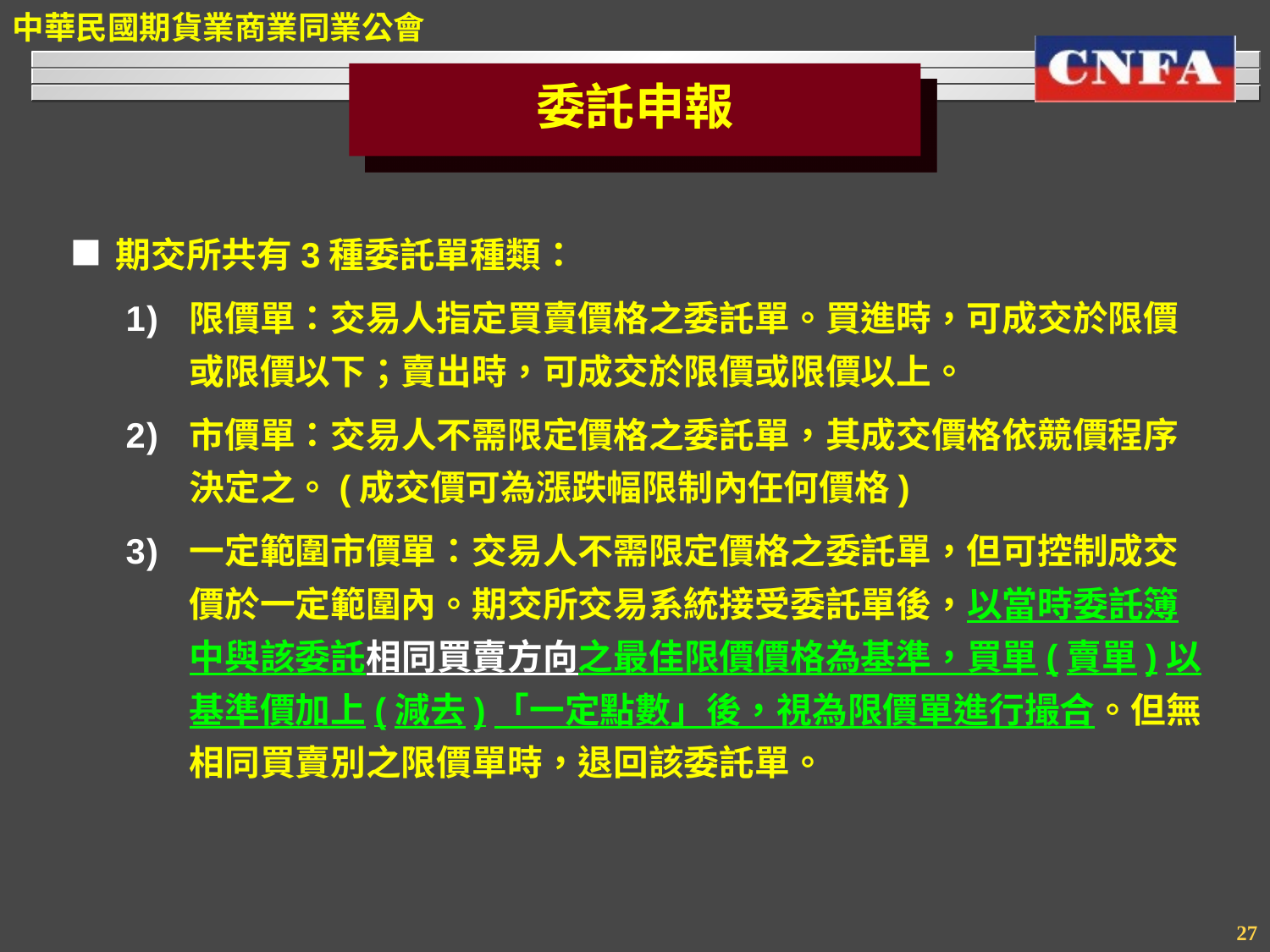

委託申報
期交所共有3種委託單種類：
限價單：交易人指定買賣價格之委託單。買進時，可成交於限價或限價以下；賣出時，可成交於限價或限價以上。
市價單：交易人不需限定價格之委託單，其成交價格依競價程序決定之。(成交價可為漲跌幅限制內任何價格)
一定範圍市價單：交易人不需限定價格之委託單，但可控制成交價於一定範圍內。期交所交易系統接受委託單後，以當時委託簿中與該委託相同買賣方向之最佳限價價格為基準，買單(賣單)以基準價加上(減去)「一定點數」後，視為限價單進行撮合。但無相同買賣別之限價單時，退回該委託單。